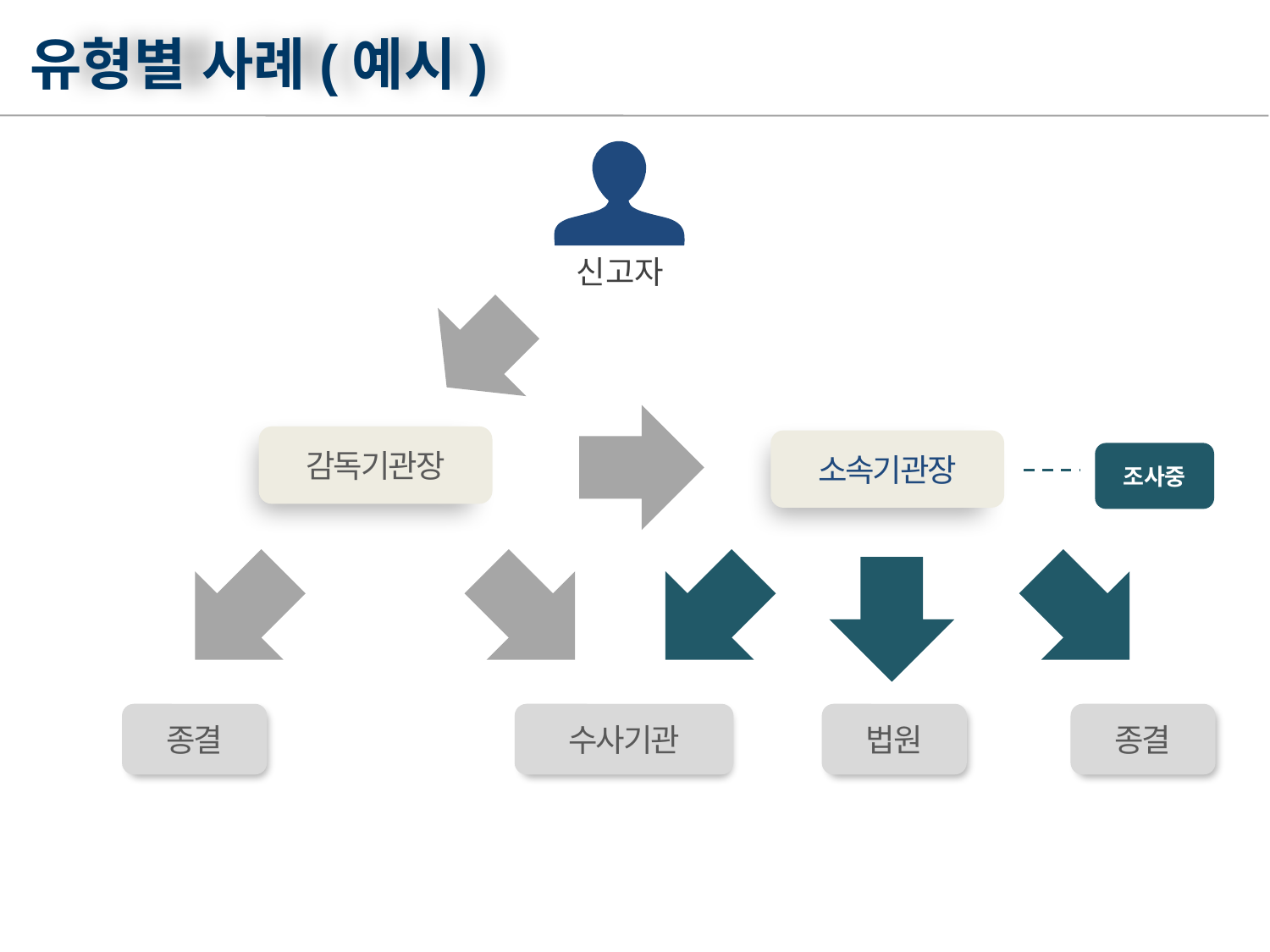

부정청탁 및 금품등 수수의 금지에 관한 법률
유형별 사례(예시)

신고자

신고

감독기관장
소속기관장
조사중
이첩

과태료
부과
요청
시행령
제14조
수사
의뢰
수사
의뢰
시행령
제14조
수사
의뢰
종결
수사기관
법원
종결